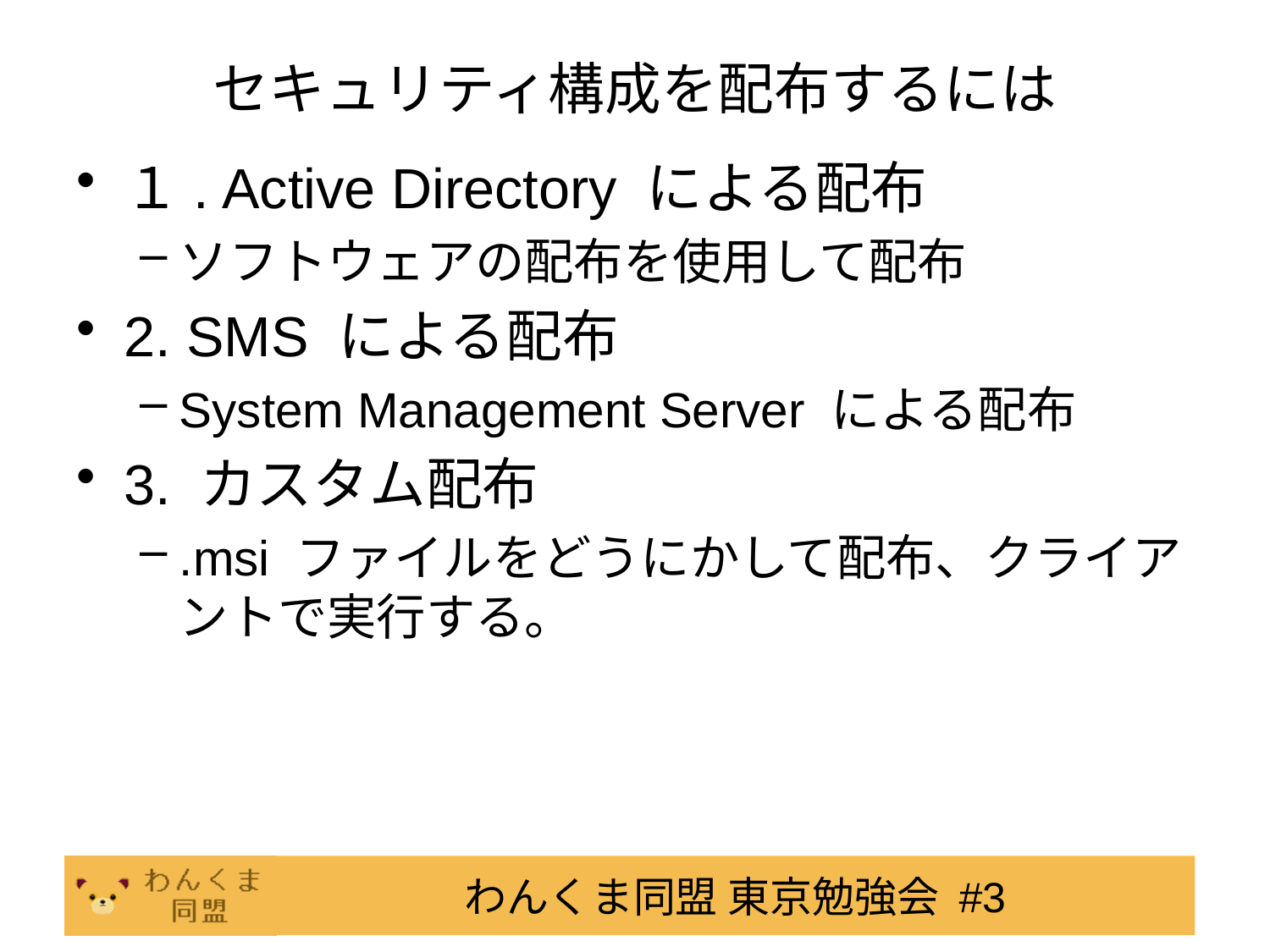

# セキュリティ構成を配布するには
１. Active Directory による配布
ソフトウェアの配布を使用して配布
2. SMS による配布
System Management Server による配布
3. カスタム配布
.msi ファイルをどうにかして配布、クライアントで実行する。